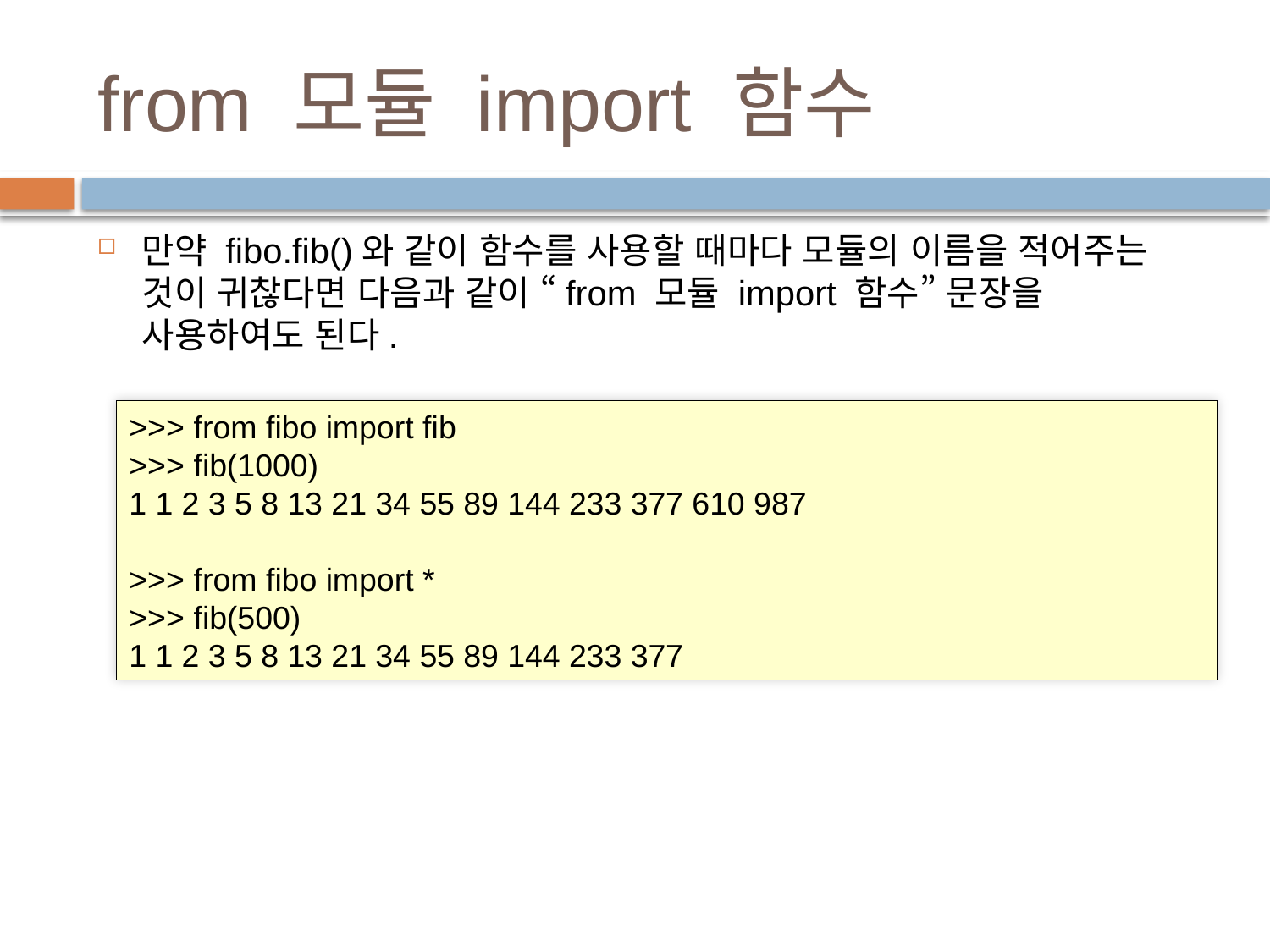

# from 모듈 import 함수
만약 fibo.fib()와 같이 함수를 사용할 때마다 모듈의 이름을 적어주는 것이 귀찮다면 다음과 같이 “from 모듈 import 함수” 문장을 사용하여도 된다.
>>> from fibo import fib
>>> fib(1000)
1 1 2 3 5 8 13 21 34 55 89 144 233 377 610 987

>>> from fibo import *
>>> fib(500)
1 1 2 3 5 8 13 21 34 55 89 144 233 377